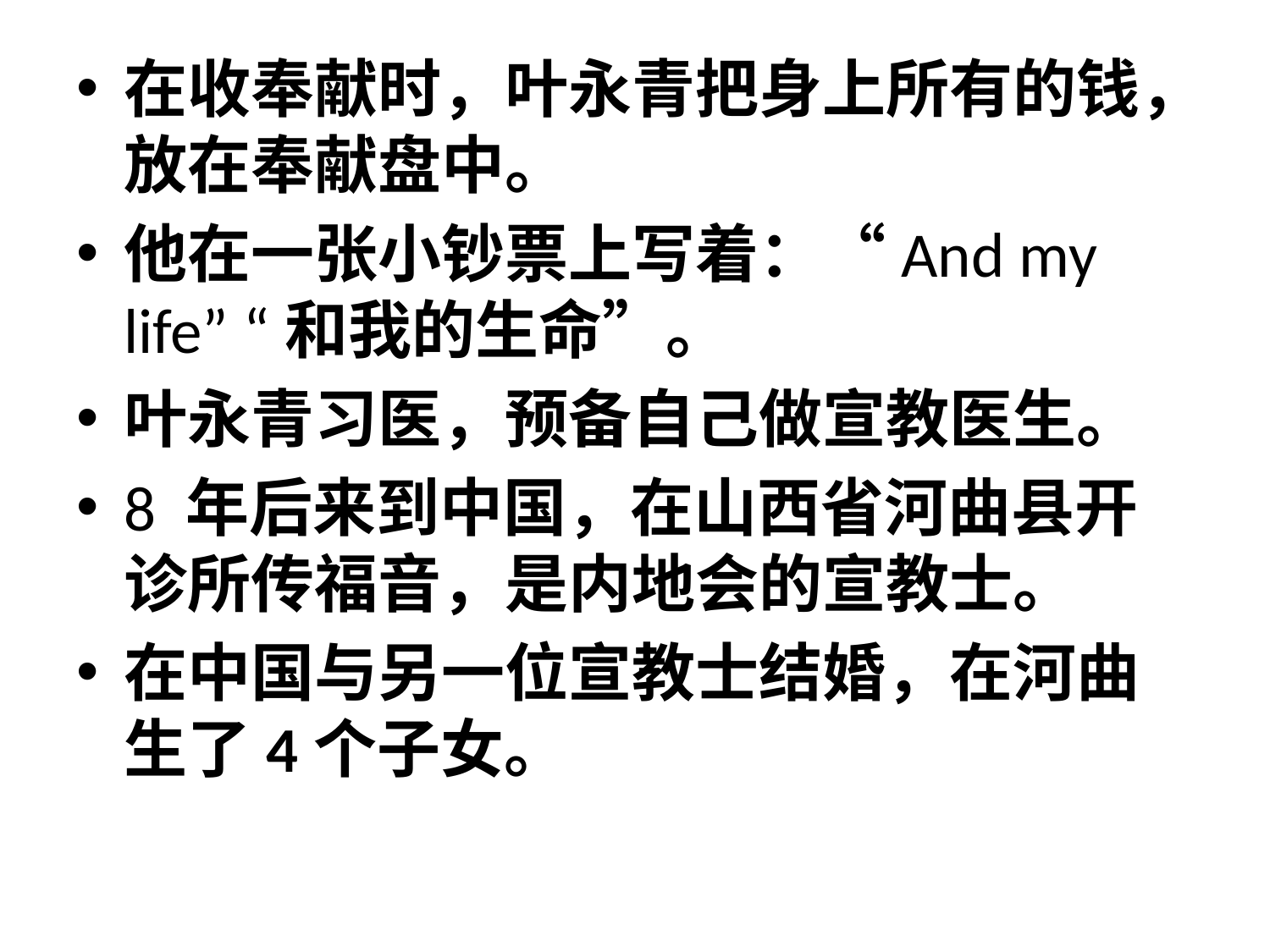

在收奉献时，叶永青把身上所有的钱，放在奉献盘中。
他在一张小钞票上写着：“And my life” “和我的生命”。
叶永青习医，预备自己做宣教医生。
8 年后来到中国，在山西省河曲县开诊所传福音，是内地会的宣教士。
在中国与另一位宣教士结婚，在河曲生了4个子女。